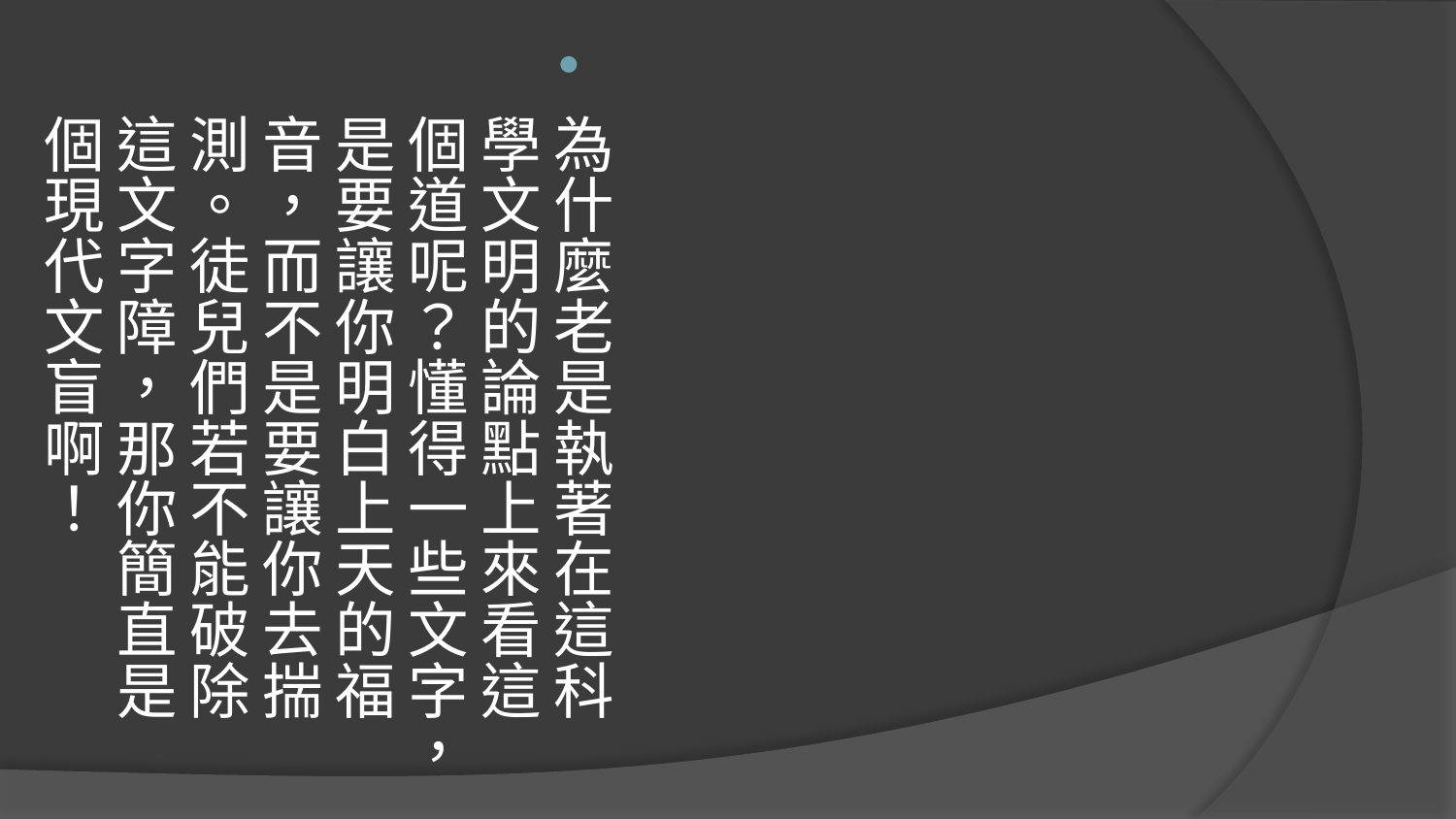

為什麼老是執著在這科學文明的論點上來看這個道呢？懂得一些文字，是要讓你明白上天的福音，而不是要讓你去揣測。徒兒們若不能破除這文字障，那你簡直是個現代文盲啊！
#